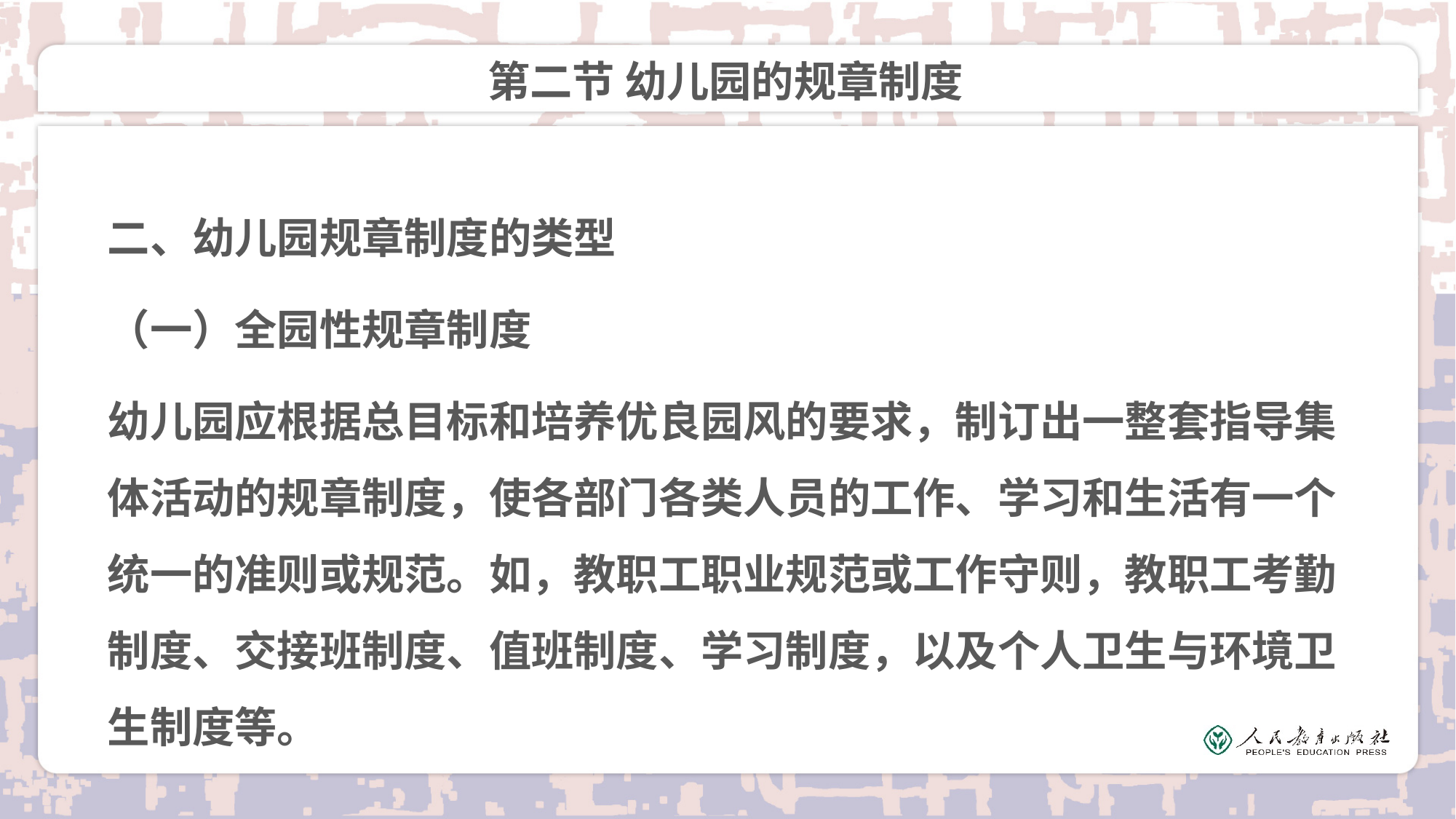

# 第二节 幼儿园的规章制度
二、幼儿园规章制度的类型
（一）全园性规章制度
幼儿园应根据总目标和培养优良园风的要求，制订出一整套指导集体活动的规章制度，使各部门各类人员的工作、学习和生活有一个统一的准则或规范。如，教职工职业规范或工作守则，教职工考勤制度、交接班制度、值班制度、学习制度，以及个人卫生与环境卫生制度等。